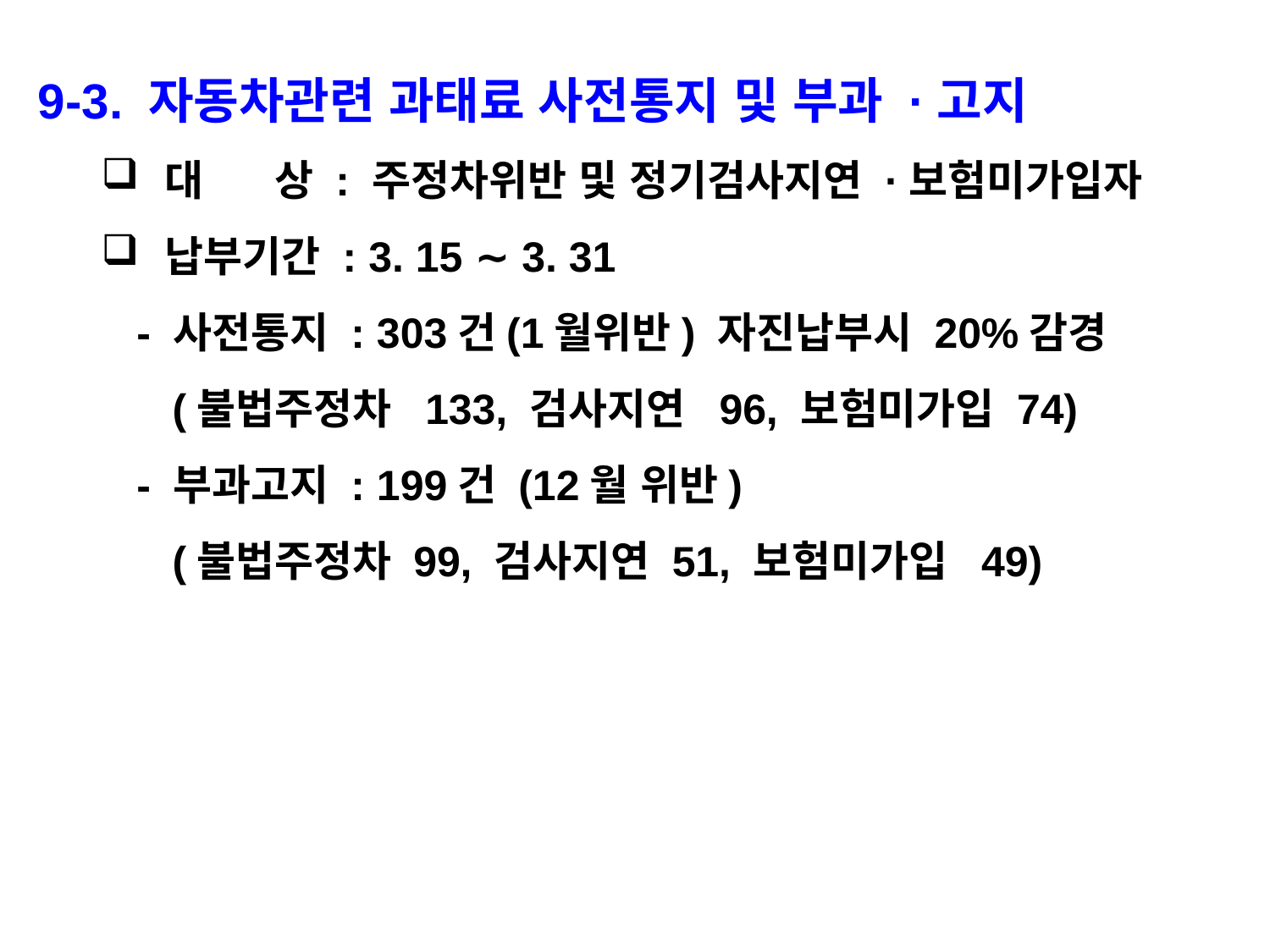

9-3. 자동차관련 과태료 사전통지 및 부과 ·고지
대      상 : 주정차위반 및 정기검사지연 ·보험미가입자
납부기간 : 3. 15 ∼ 3. 31
   - 사전통지 : 303건(1월위반) 자진납부시 20%감경
      (불법주정차  133, 검사지연  96, 보험미가입 74)
   - 부과고지 : 199건 (12월 위반)
      (불법주정차 99, 검사지연 51, 보험미가입  49)